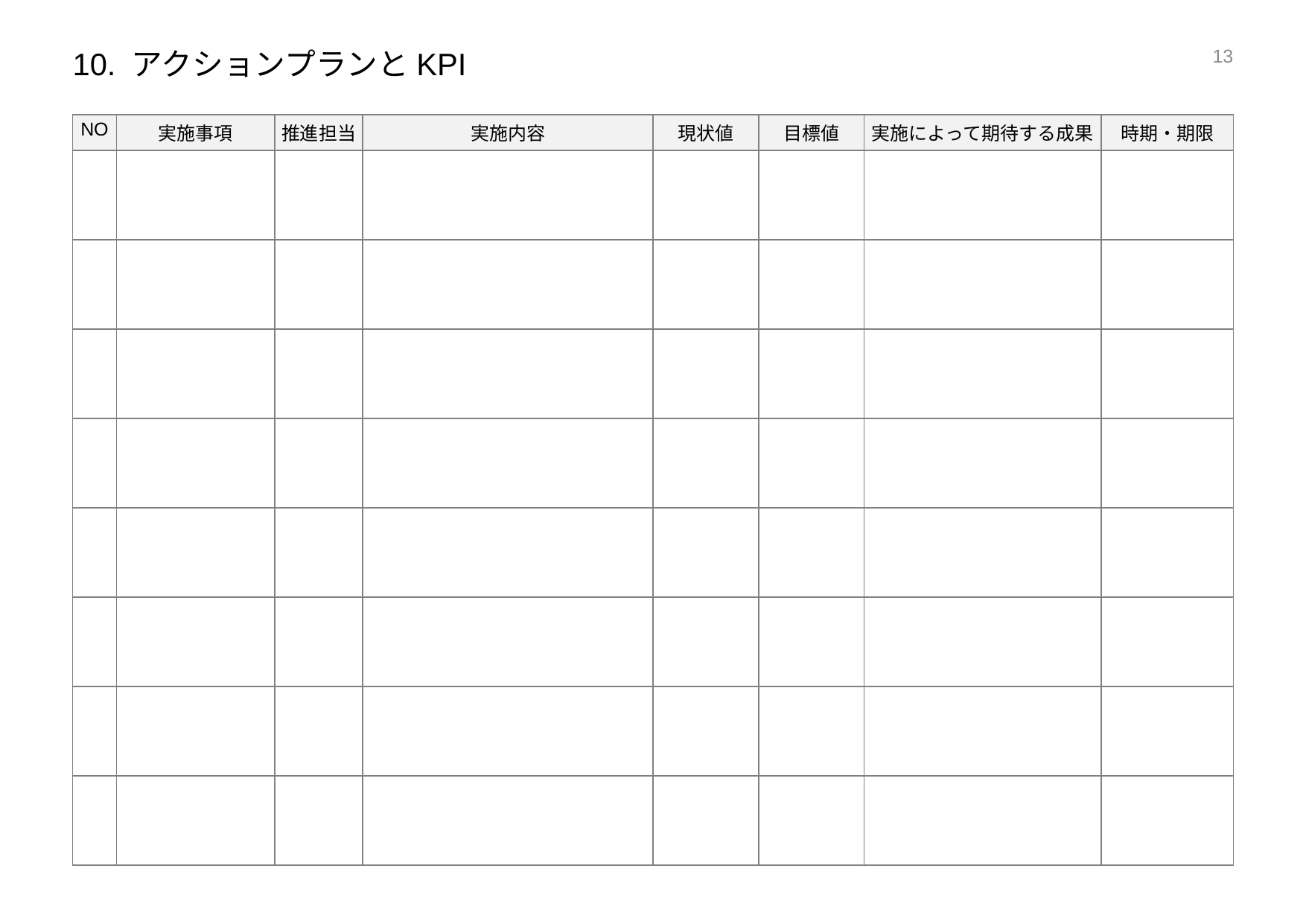

# 10. アクションプランとKPI
13
| NO | 実施事項 | 推進担当 | 実施内容 | 現状値 | 目標値 | 実施によって期待する成果 | 時期・期限 |
| --- | --- | --- | --- | --- | --- | --- | --- |
|  |  |  |  |  |  |  |  |
|  |  |  |  |  |  |  |  |
|  |  |  |  |  |  |  |  |
|  |  |  |  |  |  |  |  |
|  |  |  |  |  |  |  |  |
|  |  |  |  |  |  |  |  |
|  |  |  |  |  |  |  |  |
|  |  |  |  |  |  |  |  |